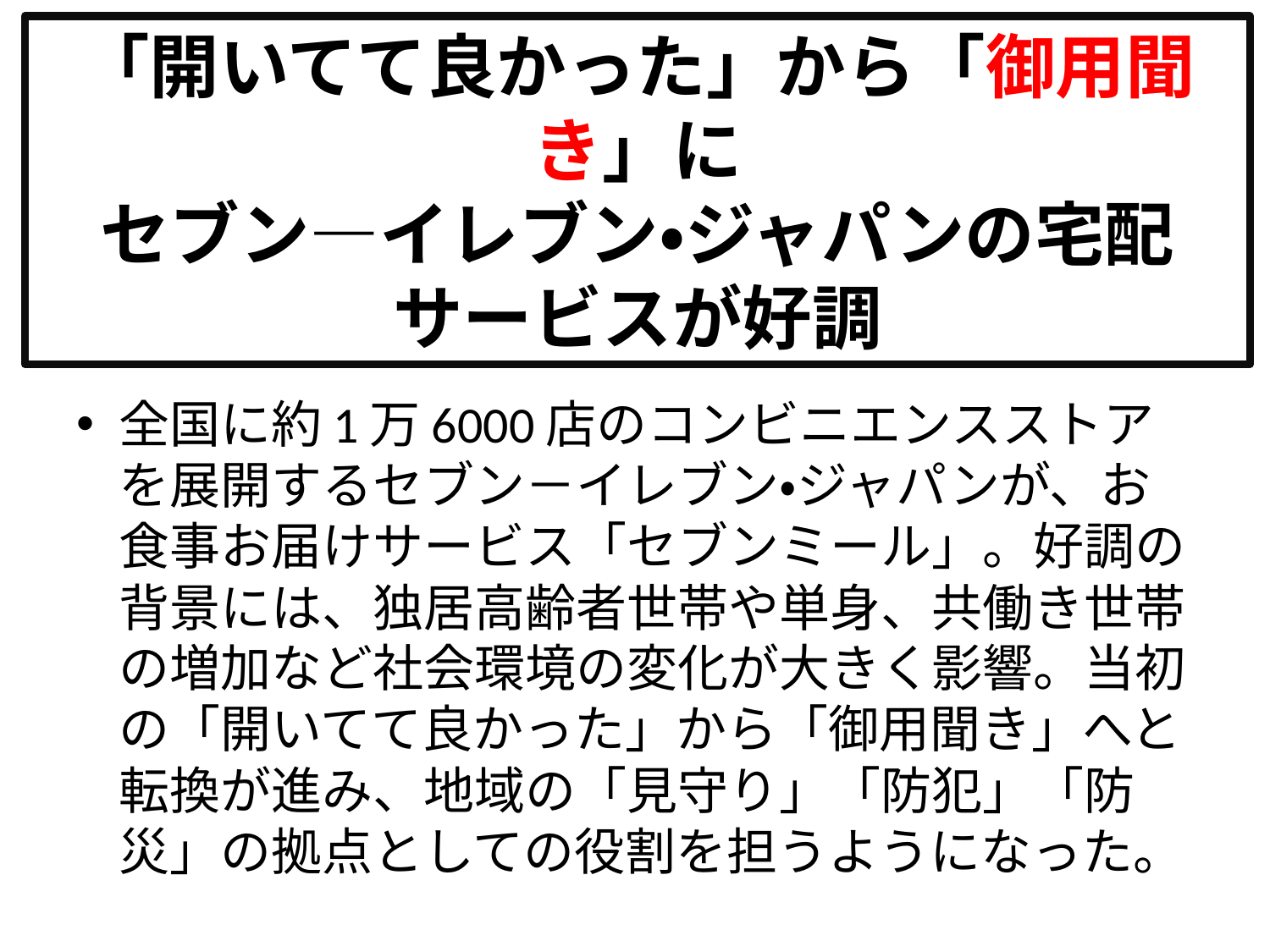

# 「開いてて良かった」から「御用聞き」に セブン―イレブン・ジャパンの宅配サービスが好調
全国に約1万6000店のコンビニエンスストアを展開するセブン－イレブン・ジャパンが、お食事お届けサービス「セブンミール」。好調の背景には、独居高齢者世帯や単身、共働き世帯の増加など社会環境の変化が大きく影響。当初の「開いてて良かった」から「御用聞き」へと転換が進み、地域の「見守り」「防犯」「防災」の拠点としての役割を担うようになった。